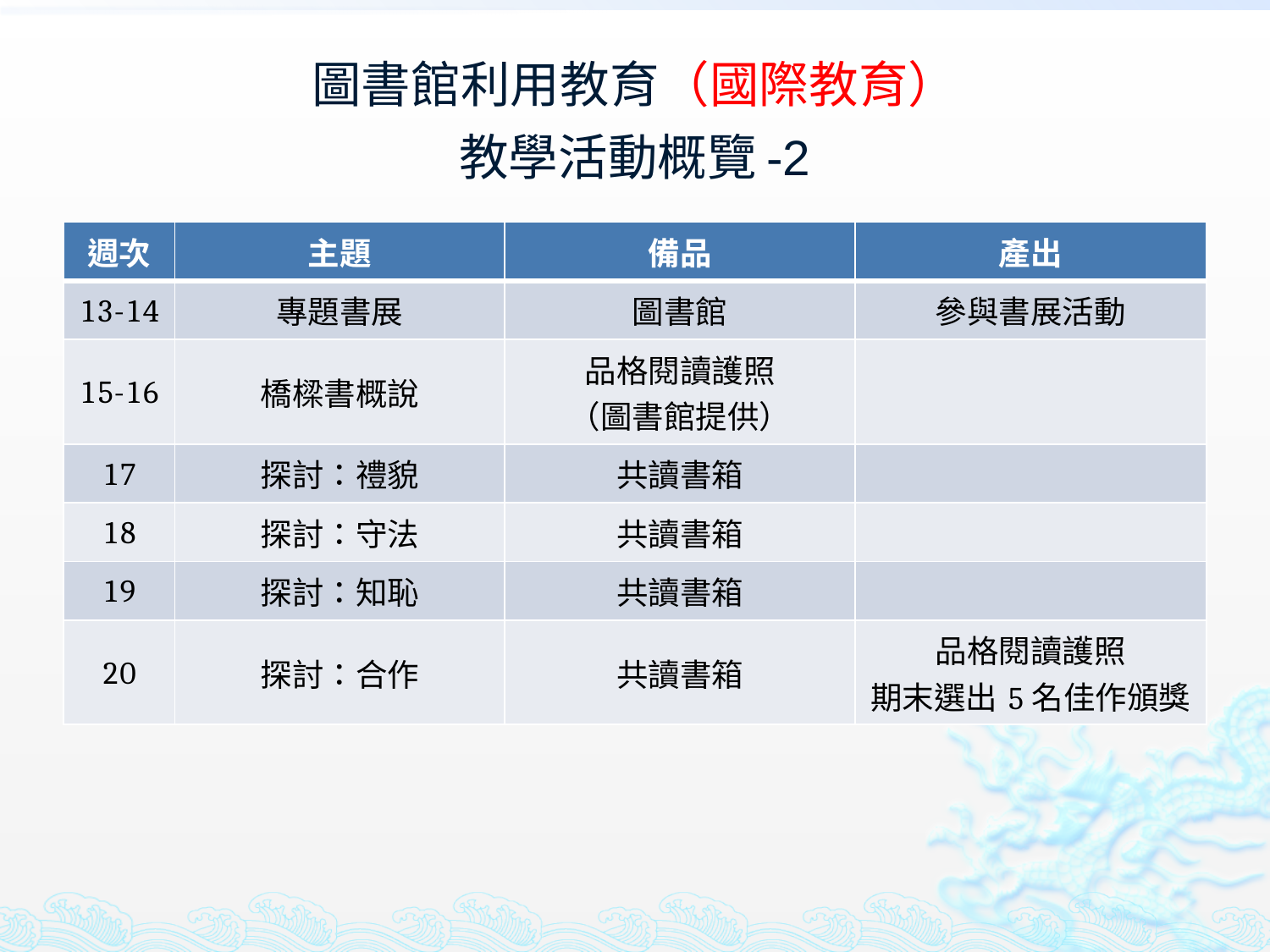

# 圖書館利用教育（國際教育） 教學活動概覽-2

| 週次 | 主題 | 備品 | 產出 |
| --- | --- | --- | --- |
| 13-14 | 專題書展 | 圖書館 | 參與書展活動 |
| 15-16 | 橋樑書概說 | 品格閱讀護照 （圖書館提供） |  |
| 17 | 探討：禮貌 | 共讀書箱 |  |
| 18 | 探討：守法 | 共讀書箱 |  |
| 19 | 探討：知恥 | 共讀書箱 |  |
| 20 | 探討：合作 | 共讀書箱 | 品格閱讀護照 期末選出5名佳作頒獎 |
圖書館利用教育（國際教育）
教學活動概覽